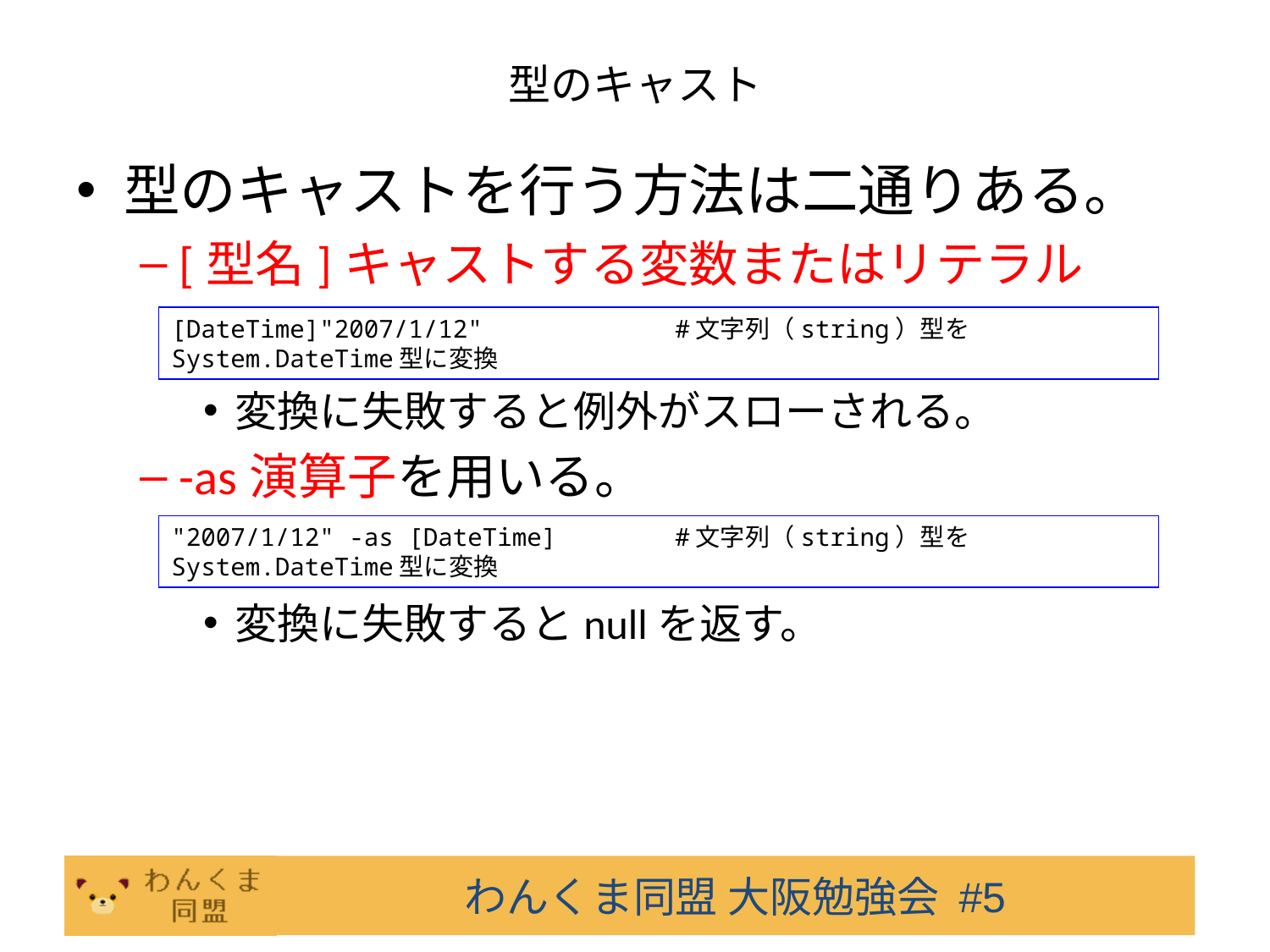

# 型のキャスト
型のキャストを行う方法は二通りある。
[型名]キャストする変数またはリテラル

変換に失敗すると例外がスローされる。
-as演算子を用いる。

変換に失敗するとnullを返す。

[DateTime]"2007/1/12"             #文字列（string）型をSystem.DateTime型に変換
"2007/1/12" -as [DateTime]        #文字列（string）型をSystem.DateTime型に変換